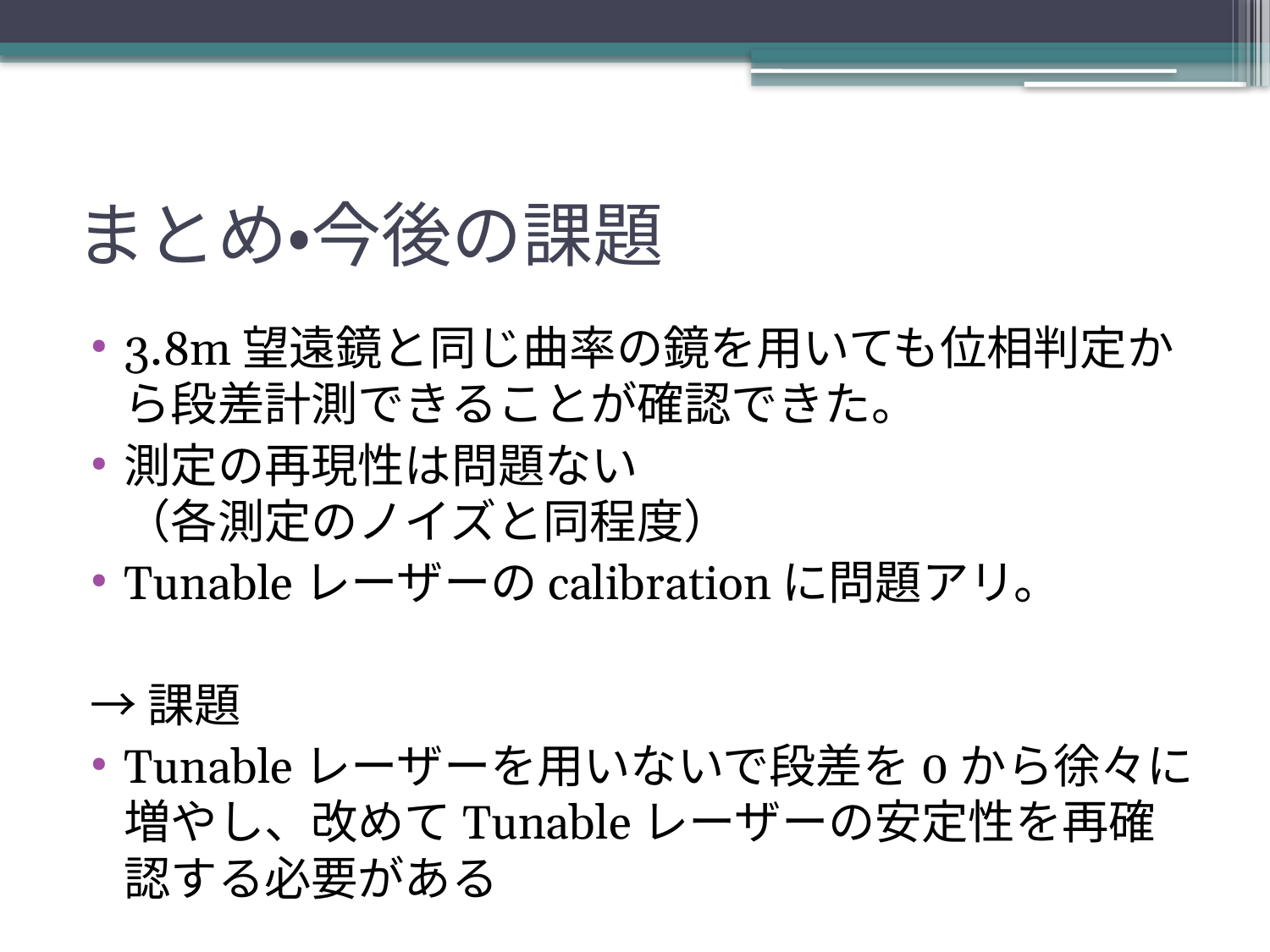

# まとめ・今後の課題
3.8m望遠鏡と同じ曲率の鏡を用いても位相判定から段差計測できることが確認できた。
測定の再現性は問題ない
（各測定のノイズと同程度）
Tunableレーザーのcalibrationに問題アリ。

→課題
Tunableレーザーを用いないで段差を0から徐々に増やし、改めてTunableレーザーの安定性を再確認する必要がある